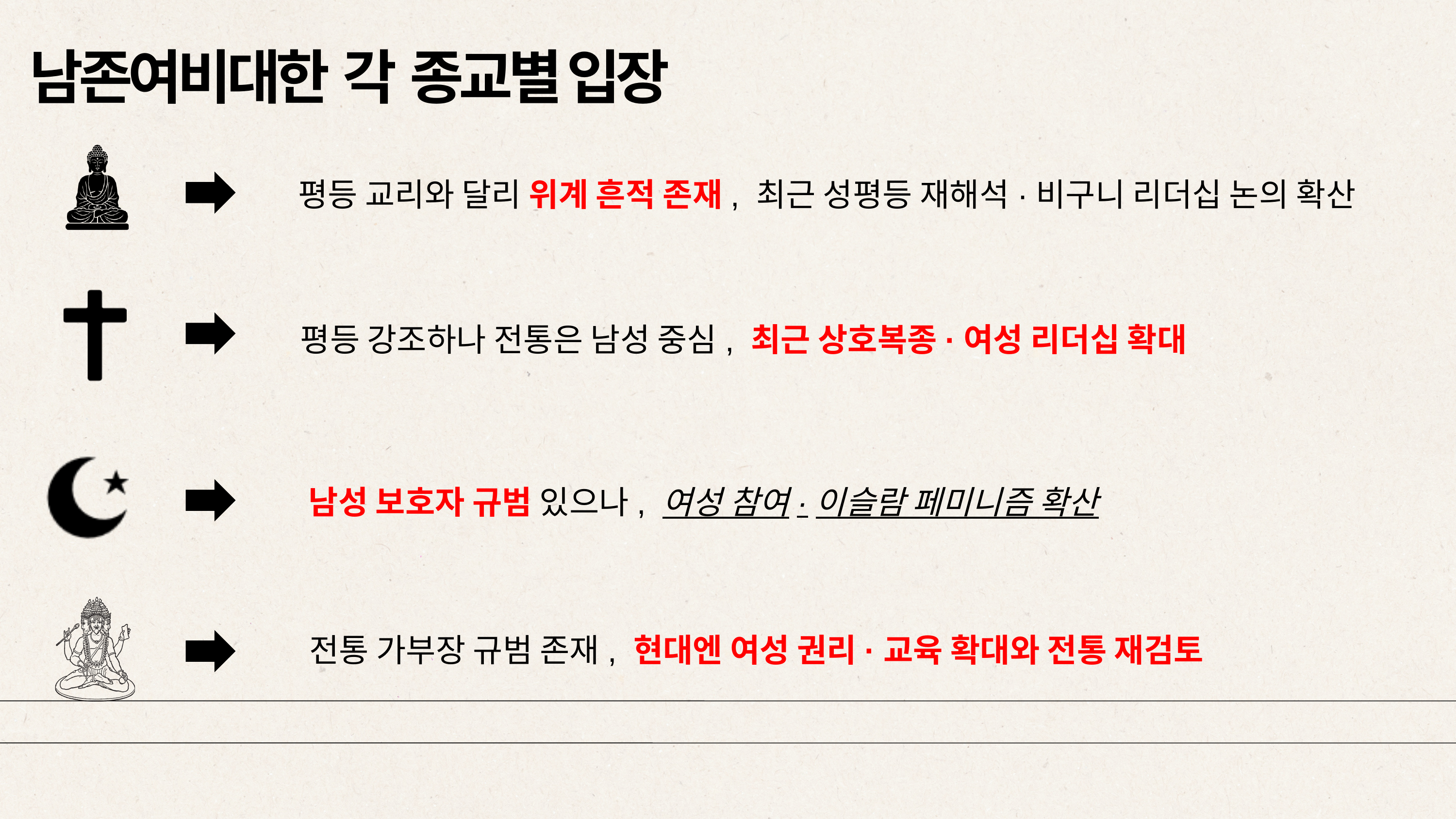

남존여비대한  각  종교별 입장

평등 교리와 달리 위계 흔적 존재, 최근 성평등 재해석·비구니 리더십 논의 확산

평등 강조하나 전통은 남성 중심, 최근 상호복종·여성 리더십 확대

남성 보호자 규범 있으나, 여성 참여·이슬람 페미니즘 확산

전통 가부장 규범 존재, 현대엔 여성 권리·교육 확대와 전통 재검토